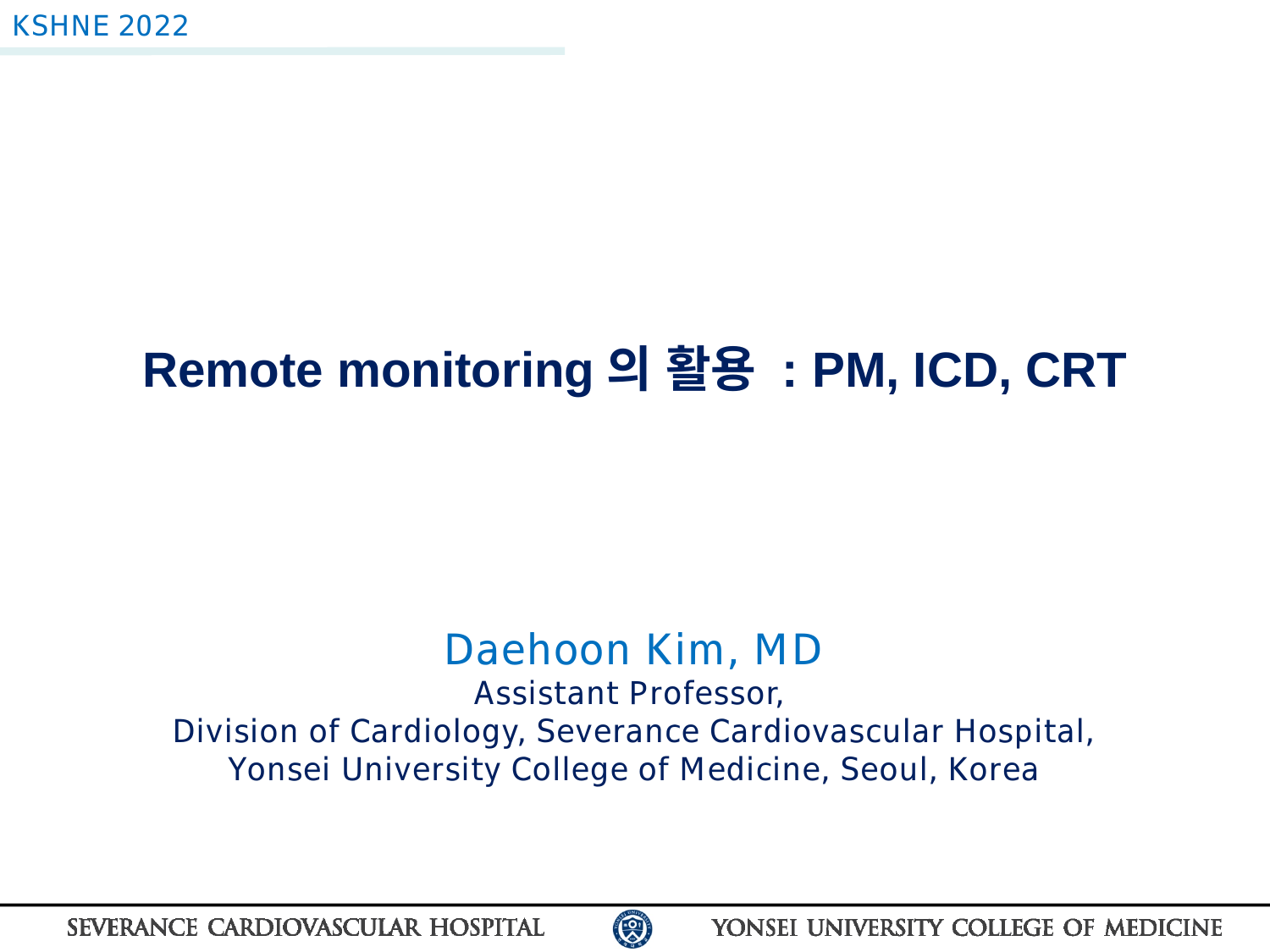

KSHNE 2022

Remote monitoring의 활용 : PM, ICD, CRT
Daehoon Kim, MD
Assistant Professor,
Division of Cardiology, Severance Cardiovascular Hospital,
Yonsei University College of Medicine, Seoul, Korea